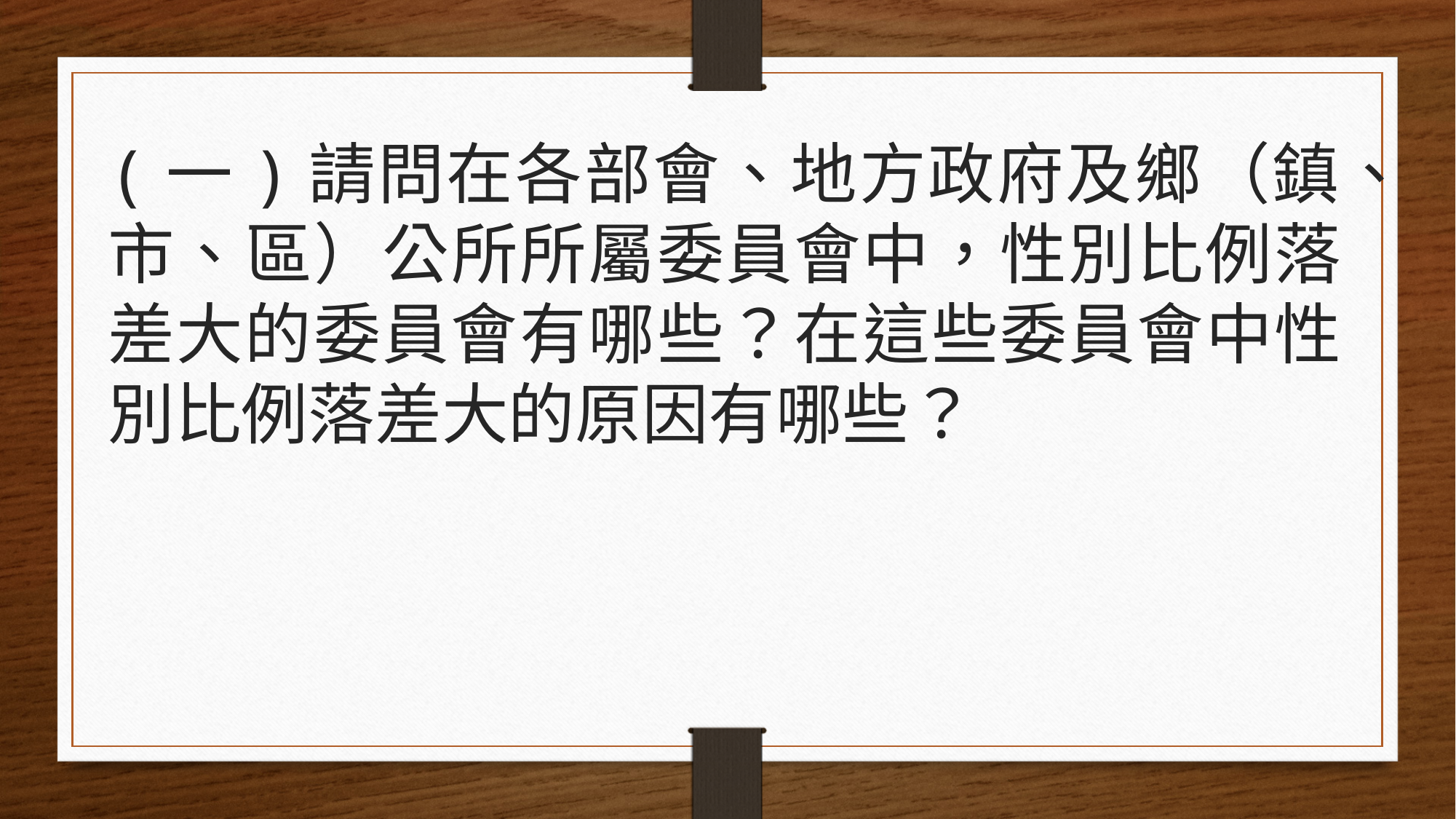

(一)請問在各部會、地方政府及鄉（鎮、市、區）公所所屬委員會中，性別比例落差大的委員會有哪些？在這些委員會中性別比例落差大的原因有哪些？